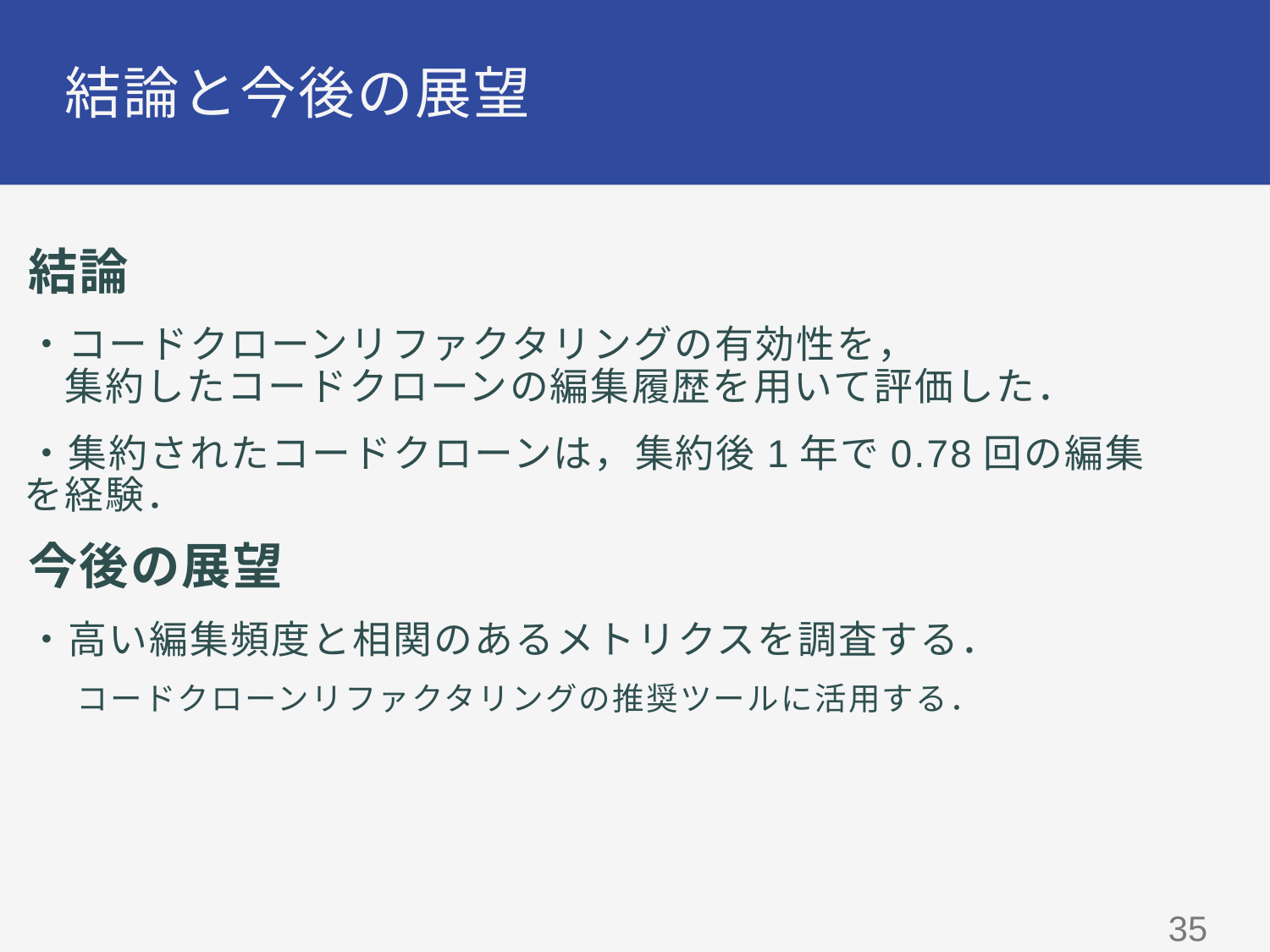

# 結論と今後の展望
結論
・コードクローンリファクタリングの有効性を，
　集約したコードクローンの編集履歴を用いて評価した．
・集約されたコードクローンは，集約後1年で0.78回の編集を経験．
今後の展望
・高い編集頻度と相関のあるメトリクスを調査する．
コードクローンリファクタリングの推奨ツールに活用する．

35